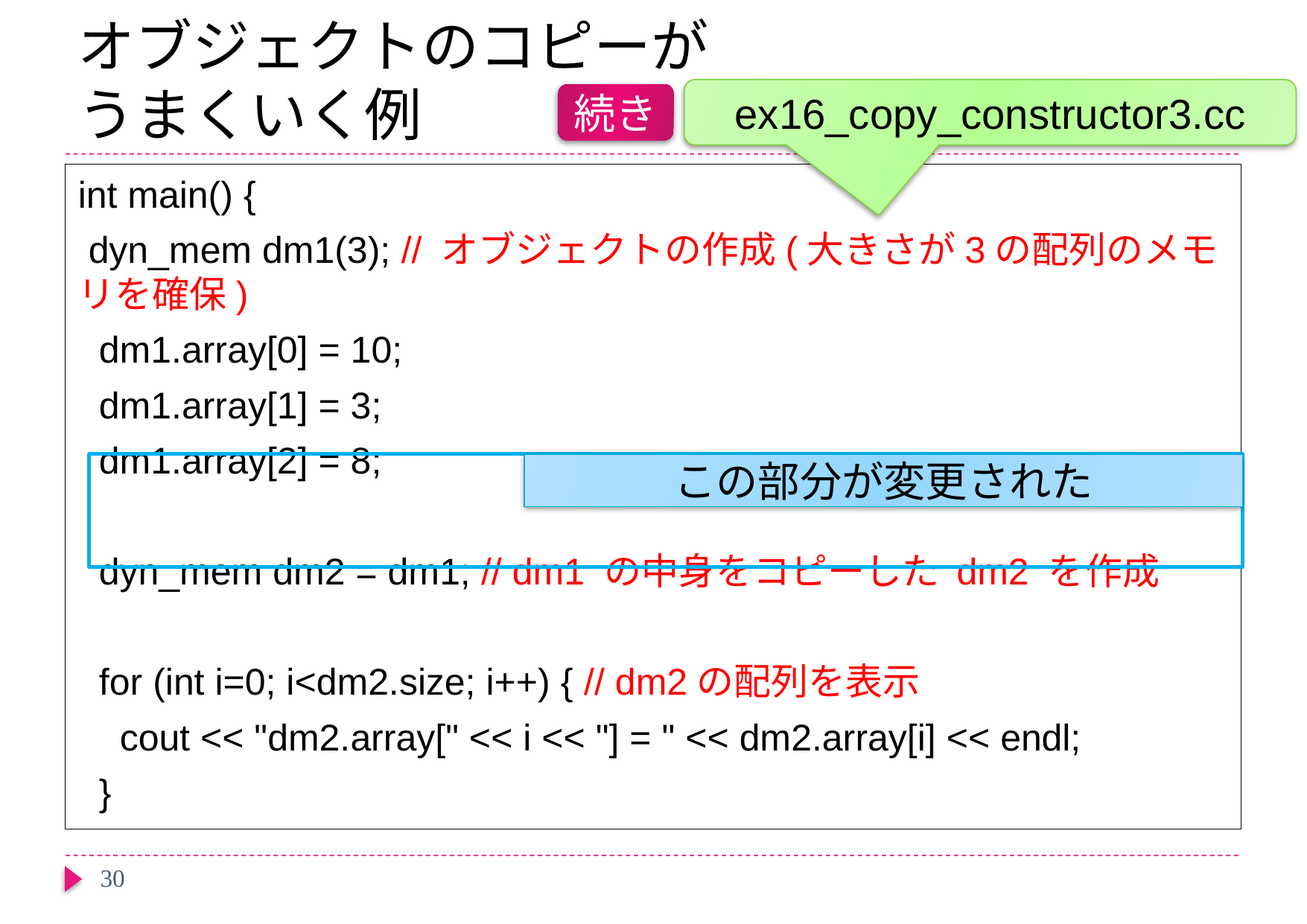

# オブジェクトのコピーが うまくいく例
ex16_copy_constructor3.cc
続き
int main() {
 dyn_mem dm1(3); // オブジェクトの作成(大きさが3の配列のメモリを確保)
  dm1.array[0] = 10;
  dm1.array[1] = 3;
  dm1.array[2] = 8;

  dyn_mem dm2 = dm1; // dm1 の中身をコピーした dm2 を作成

  for (int i=0; i<dm2.size; i++) { // dm2の配列を表示
    cout << "dm2.array[" << i << "] = " << dm2.array[i] << endl;
  }

この部分が変更された
30